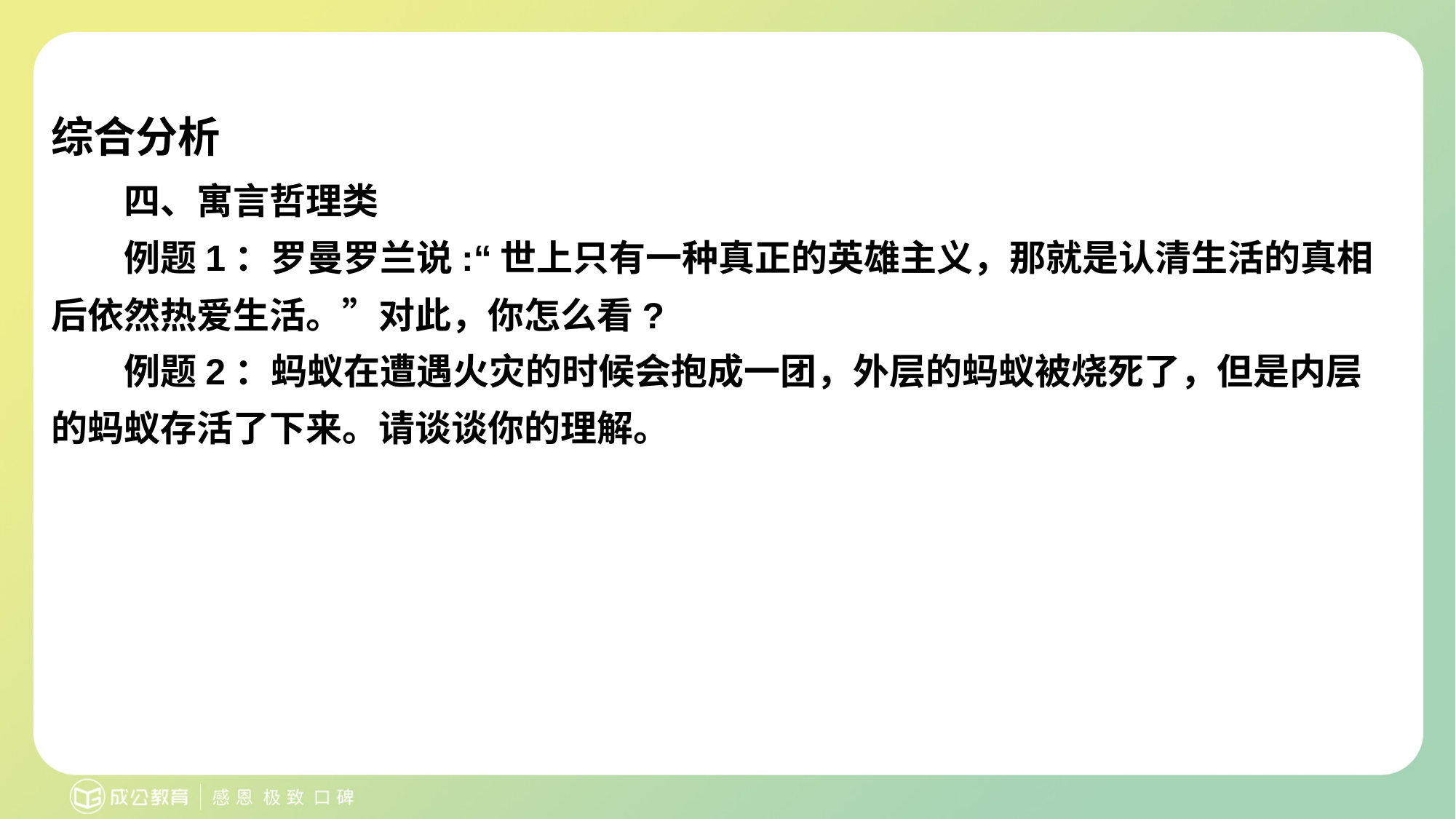

# 综合分析
四、寓言哲理类
例题1：罗曼罗兰说:“世上只有一种真正的英雄主义，那就是认清生活的真相后依然热爱生活。”对此，你怎么看?
例题2：蚂蚁在遭遇火灾的时候会抱成一团，外层的蚂蚁被烧死了，但是内层的蚂蚁存活了下来。请谈谈你的理解。